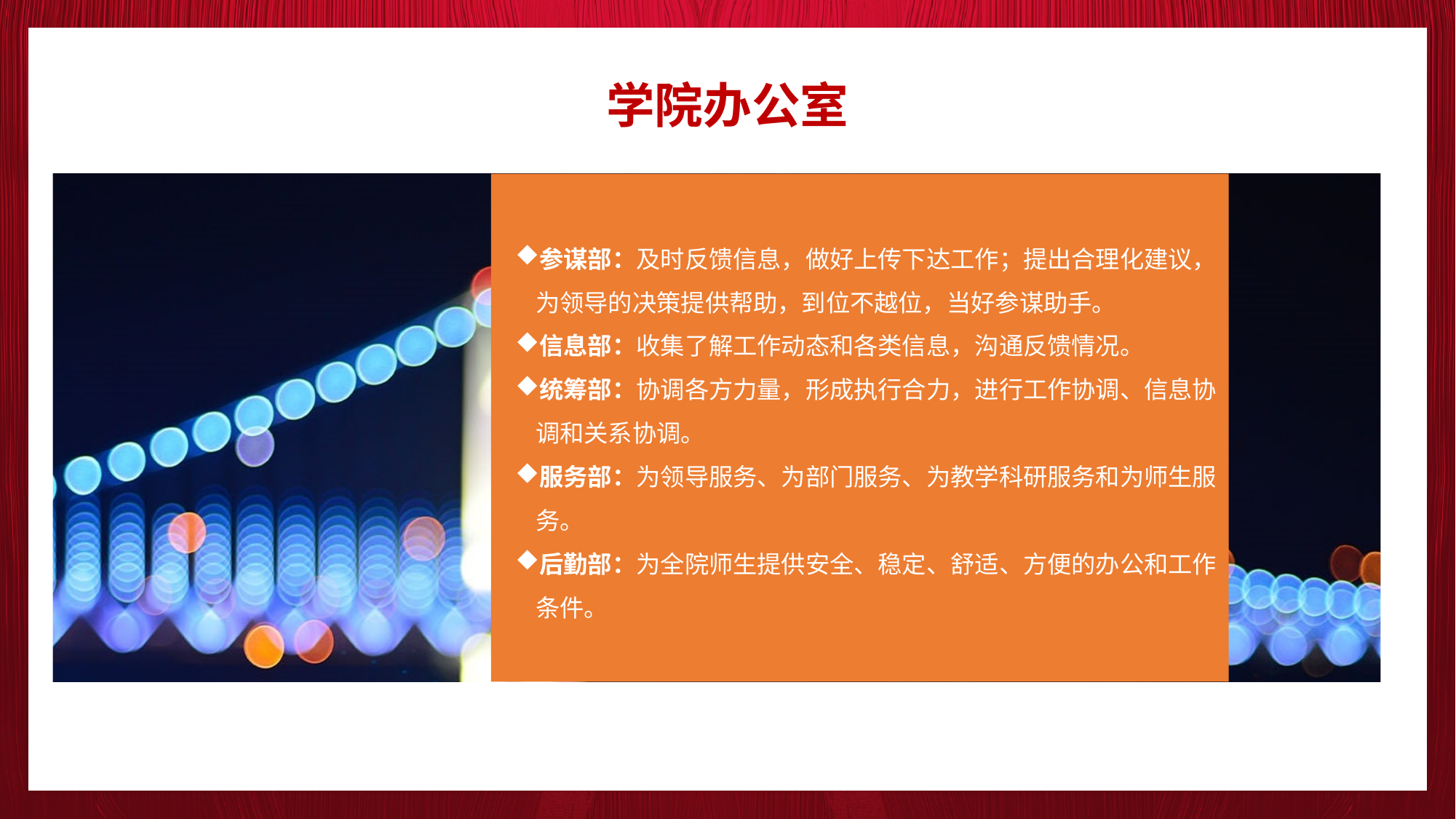

学院办公室

参谋部：及时反馈信息，做好上传下达工作；提出合理化建议，为领导的决策提供帮助，到位不越位，当好参谋助手。
信息部：收集了解工作动态和各类信息，沟通反馈情况。
统筹部：协调各方力量，形成执行合力，进行工作协调、信息协调和关系协调。
服务部：为领导服务、为部门服务、为教学科研服务和为师生服务。
后勤部：为全院师生提供安全、稳定、舒适、方便的办公和工作条件。